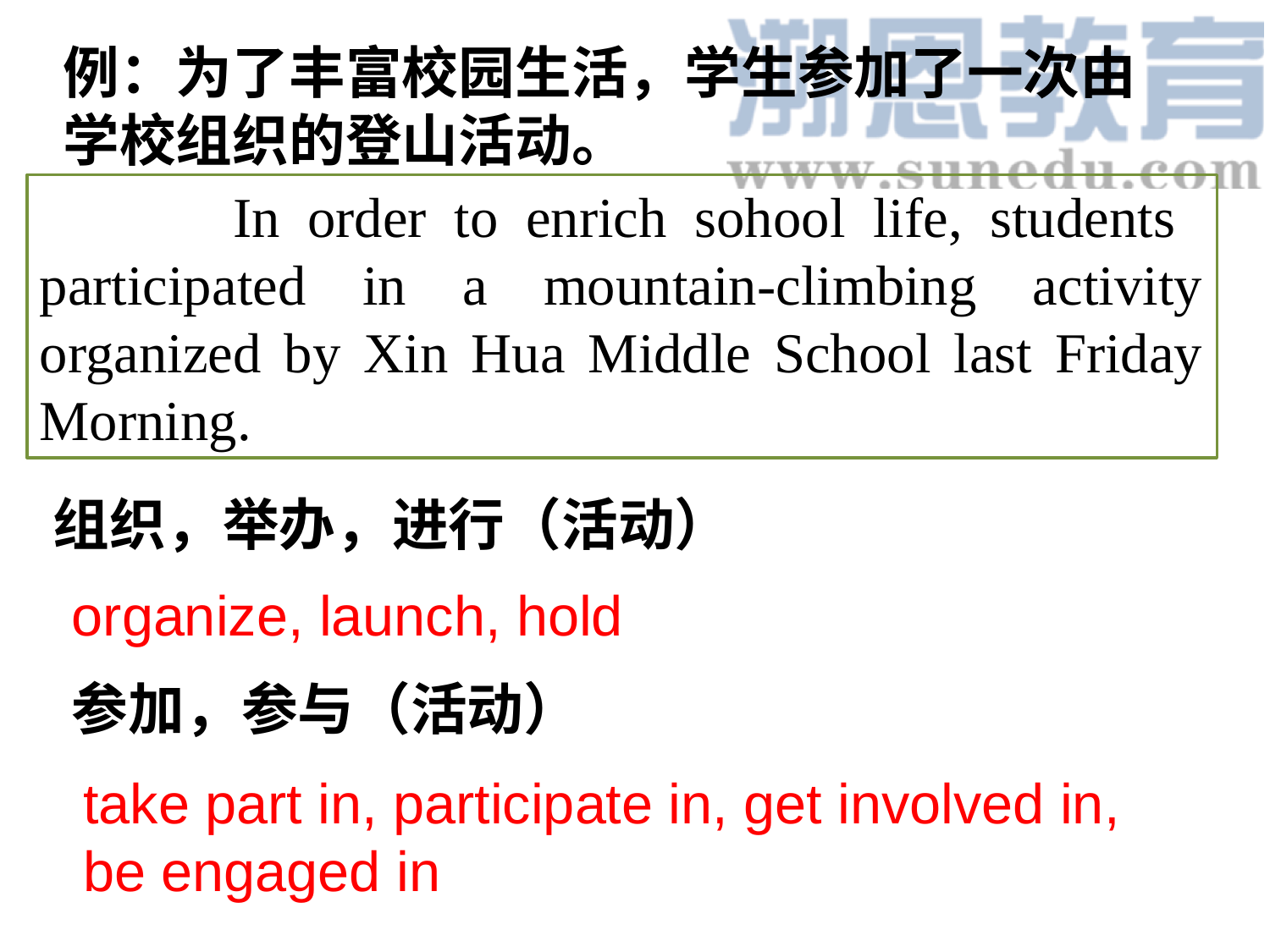

例：为了丰富校园生活，学生参加了一次由学校组织的登山活动。
       In order to enrich sohool life, students  participated in a mountain-climbing activity organized by Xin Hua Middle School last Friday Morning.
组织，举办，进行（活动）
organize, launch, hold
参加，参与（活动）
take part in, participate in, get involved in,
be engaged in